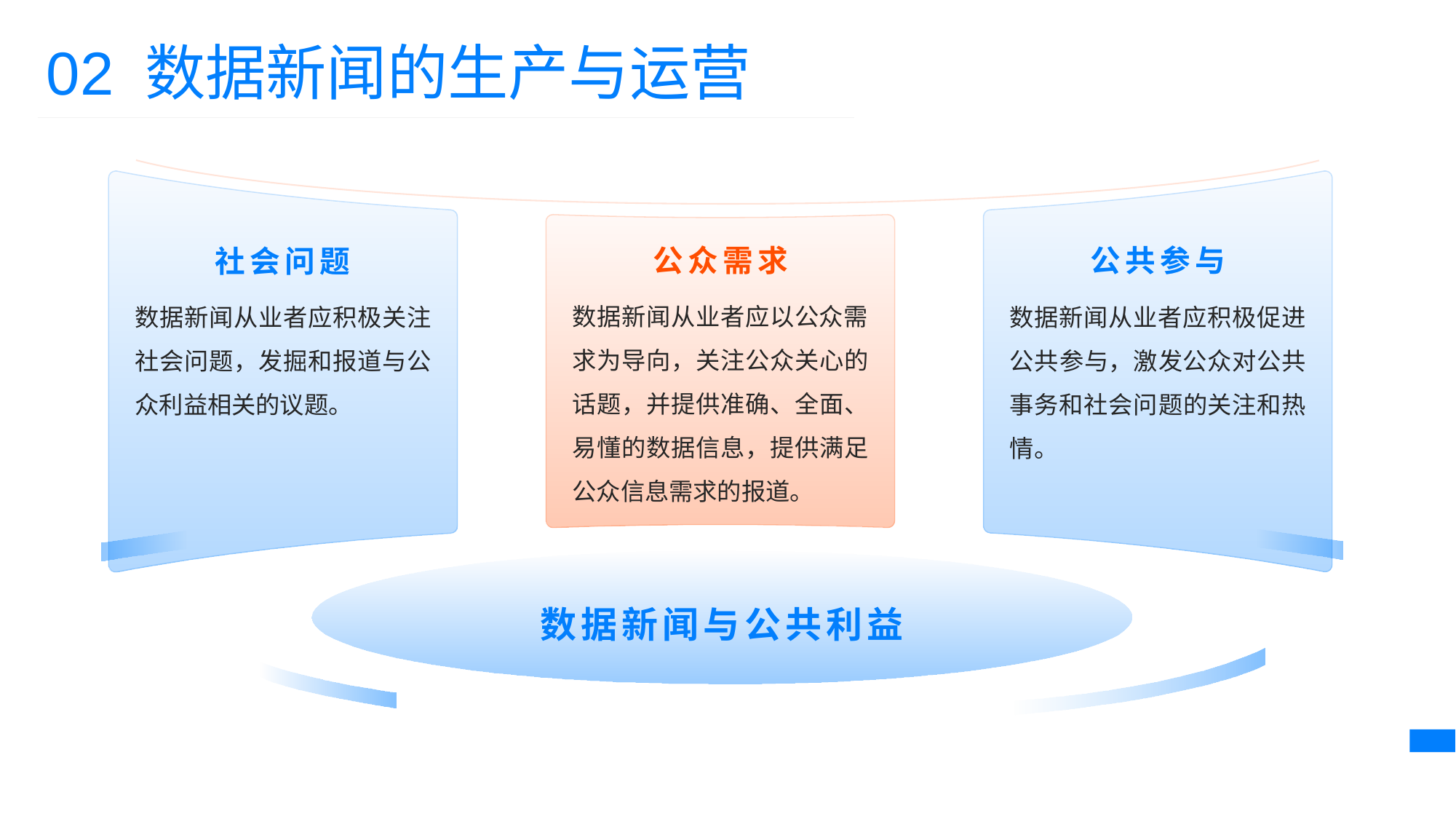

02 数据新闻的生产与运营

公众需求
公共参与
社会问题
数据新闻从业者应以公众需求为导向，关注公众关心的话题，并提供准确、全面、易懂的数据信息，提供满足公众信息需求的报道。

数据新闻从业者应积极关注社会问题，发掘和报道与公众利益相关的议题。
数据新闻从业者应积极促进公共参与，激发公众对公共事务和社会问题的关注和热情。

数据新闻与公共利益